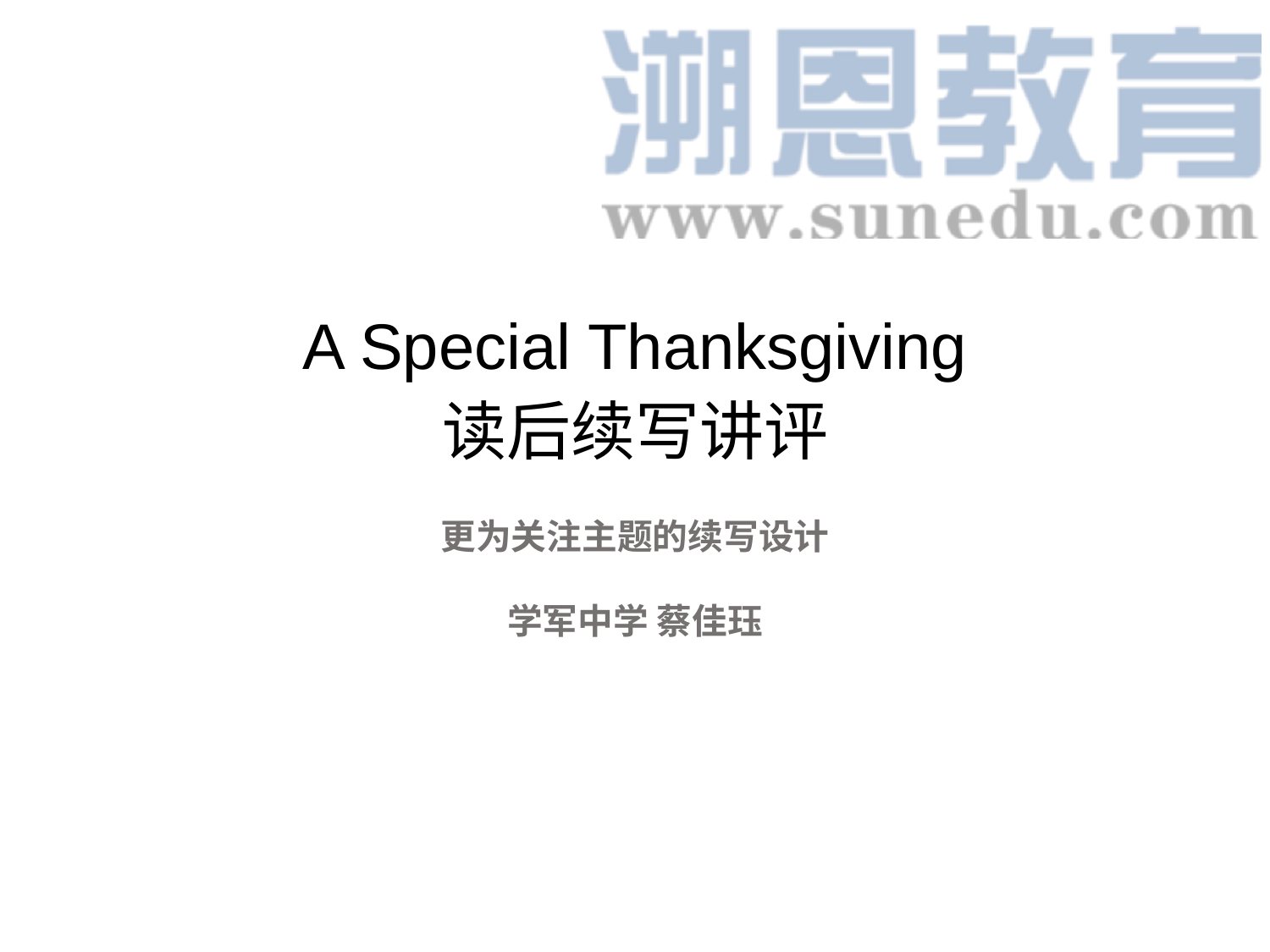

# A Special Thanksgiving 读后续写讲评
更为关注主题的续写设计

学军中学 蔡佳珏